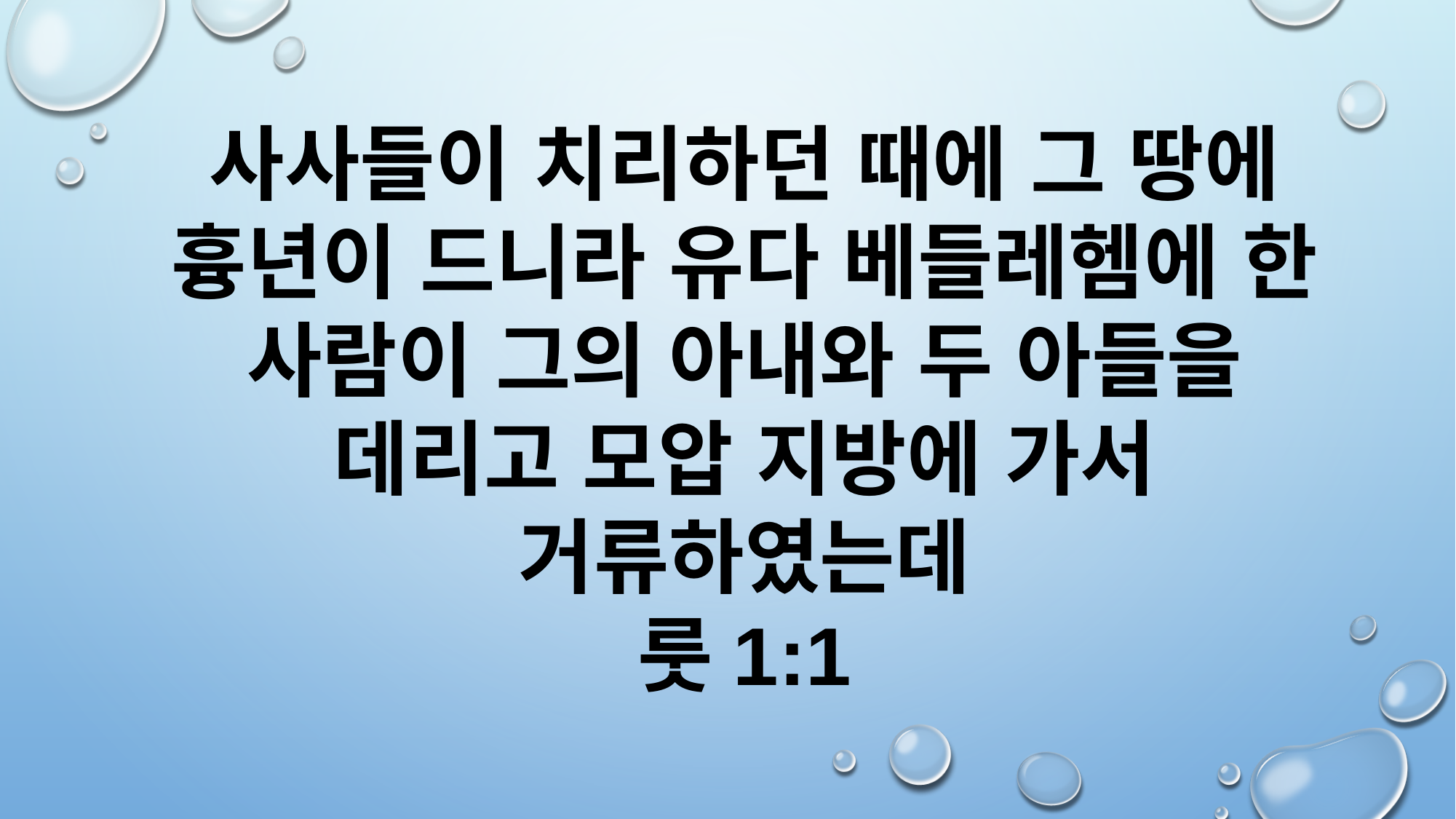

사사들이 치리하던 때에 그 땅에 흉년이 드니라 유다 베들레헴에 한 사람이 그의 아내와 두 아들을 데리고 모압 지방에 가서 거류하였는데
룻1:1